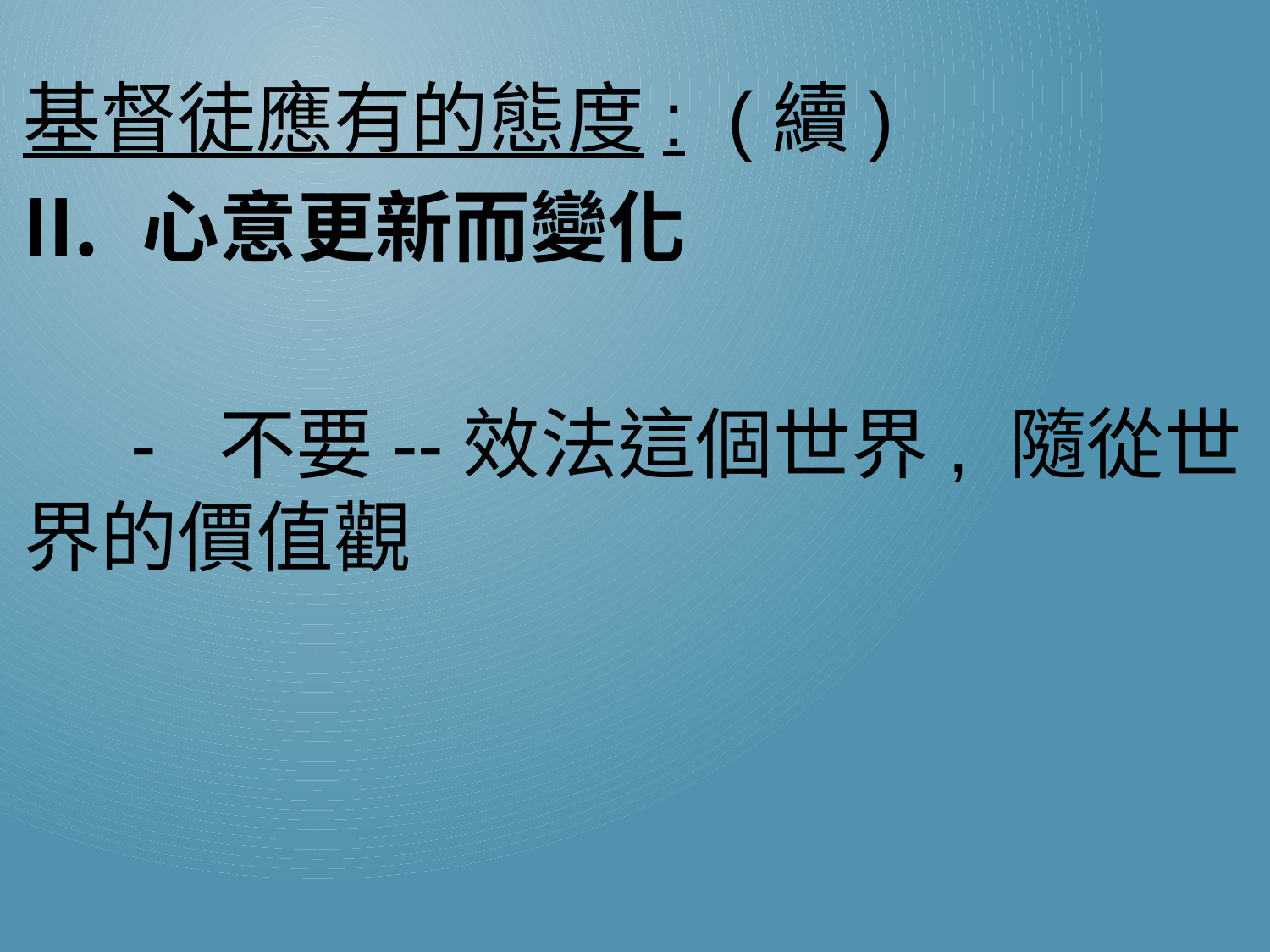

基督徒應有的態度:  (續)
心意更新而變化

     -  不要--效法這個世界, 隨從世界的價值觀

#